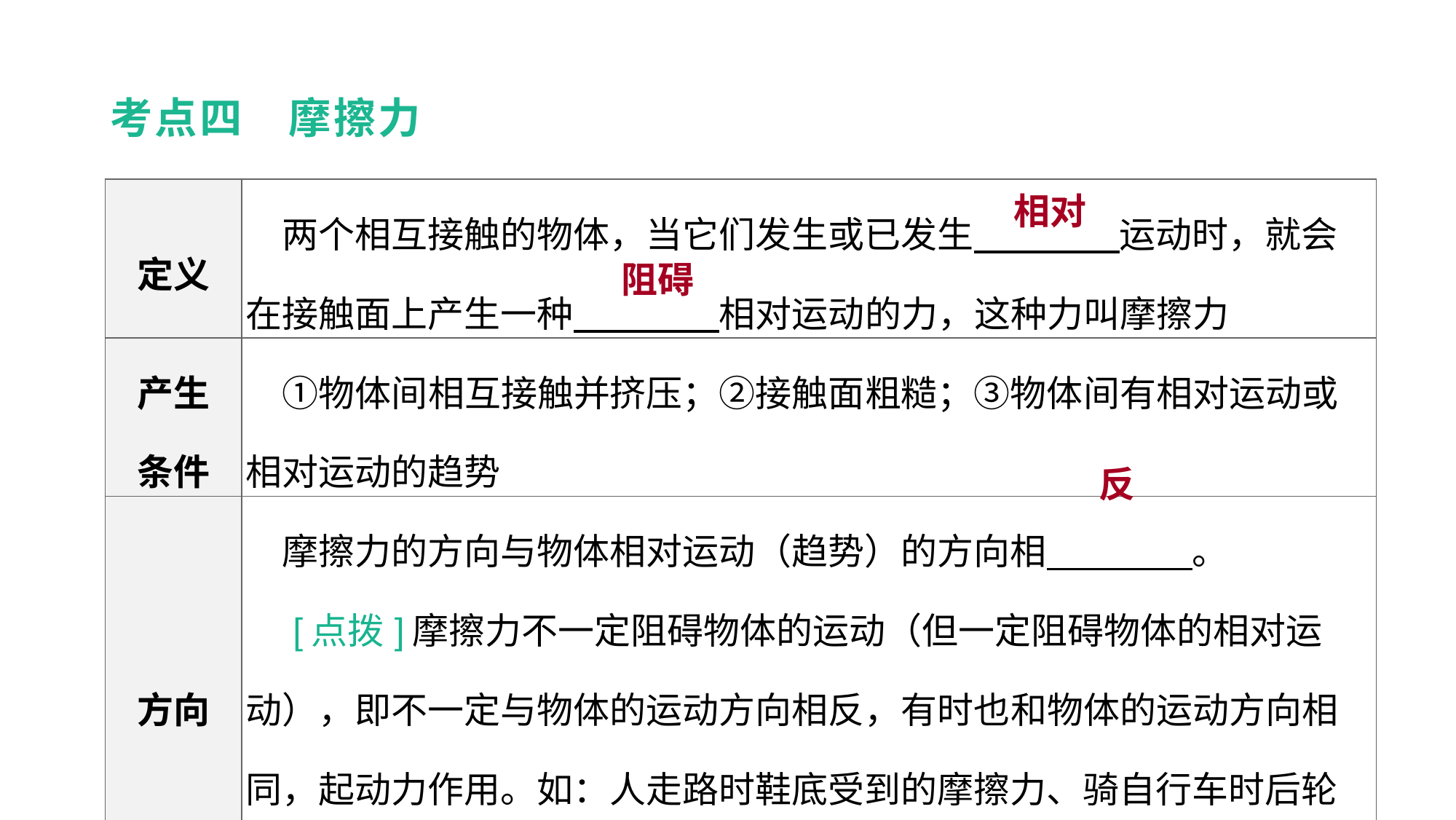

考点四　摩擦力
相对
| 定义 | 两个相互接触的物体，当它们发生或已发生　　　　运动时，就会在接触面上产生一种　　　　相对运动的力，这种力叫摩擦力 |
| --- | --- |
| 产生 条件 | ①物体间相互接触并挤压；②接触面粗糙；③物体间有相对运动或相对运动的趋势 |
| 方向 | 摩擦力的方向与物体相对运动（趋势）的方向相　　　　。  　[点拨]摩擦力不一定阻碍物体的运动（但一定阻碍物体的相对运动），即不一定与物体的运动方向相反，有时也和物体的运动方向相同，起动力作用。如：人走路时鞋底受到的摩擦力、骑自行车时后轮受到的摩擦力等。 |
教材梳理 夯实基础
阻碍
反